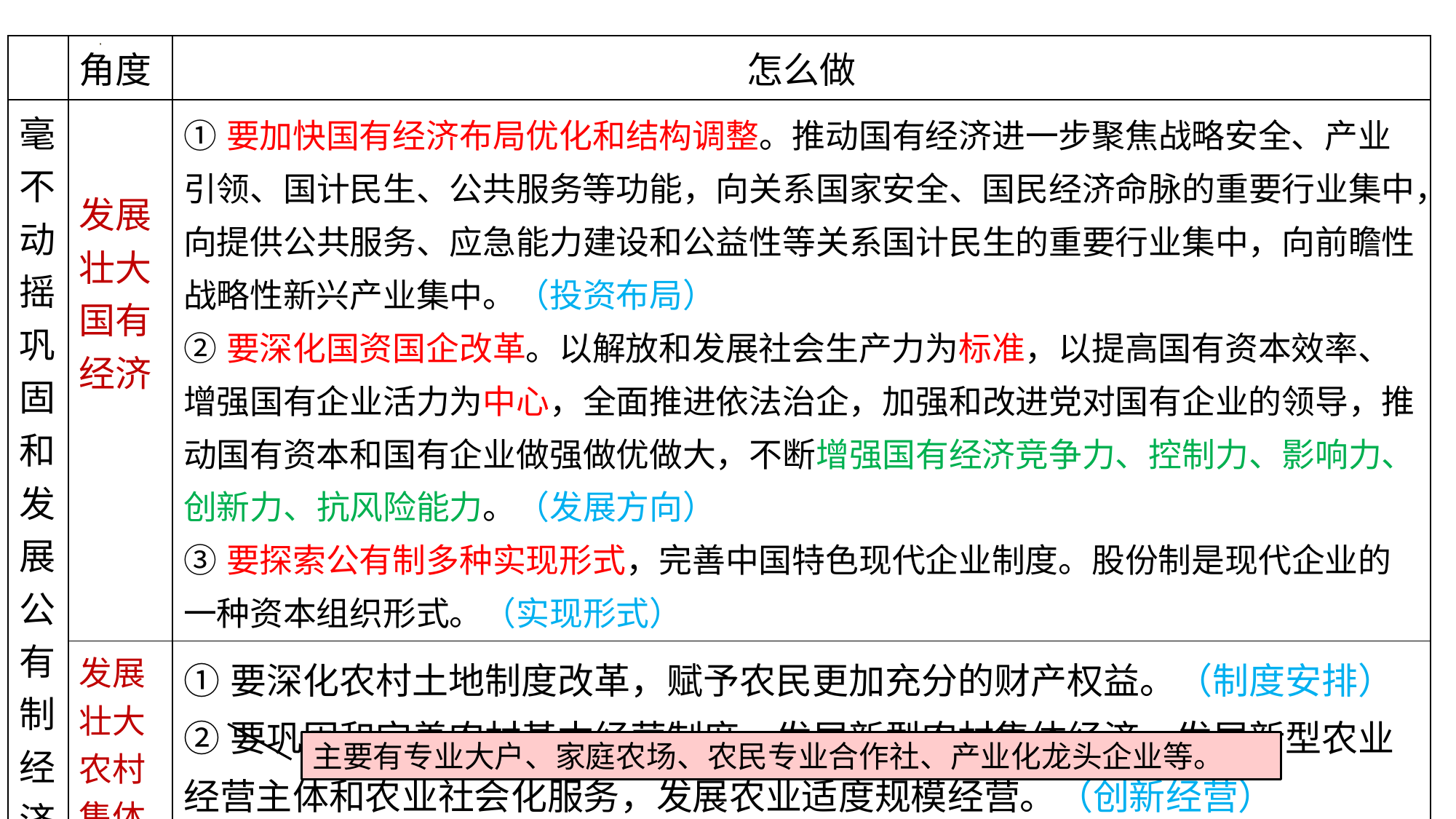

|  | 角度 | 怎么做 |
| --- | --- | --- |
| 毫不动摇巩固和发展公有制经济 | 发展壮大国有经济 | ①要加快国有经济布局优化和结构调整。推动国有经济进一步聚焦战略安全、产业引领、国计民生、公共服务等功能，向关系国家安全、国民经济命脉的重要行业集中，向提供公共服务、应急能力建设和公益性等关系国计民生的重要行业集中，向前瞻性战略性新兴产业集中。（投资布局） ②要深化国资国企改革。以解放和发展社会生产力为标准，以提高国有资本效率、增强国有企业活力为中心，全面推进依法治企，加强和改进党对国有企业的领导，推动国有资本和国有企业做强做优做大，不断增强国有经济竞争力、控制力、影响力、创新力、抗风险能力。（发展方向） ③要探索公有制多种实现形式，完善中国特色现代企业制度。股份制是现代企业的一种资本组织形式。（实现形式） |
|  | 发展壮大农村集体经济 | ①要深化农村土地制度改革，赋予农民更加充分的财产权益。（制度安排） ②要巩固和完善农村基本经营制度，发展新型农村集体经济，发展新型农业经营主体和农业社会化服务，发展农业适度规模经营。（创新经营） |
主要有专业大户、家庭农场、农民专业合作社、产业化龙头企业等。